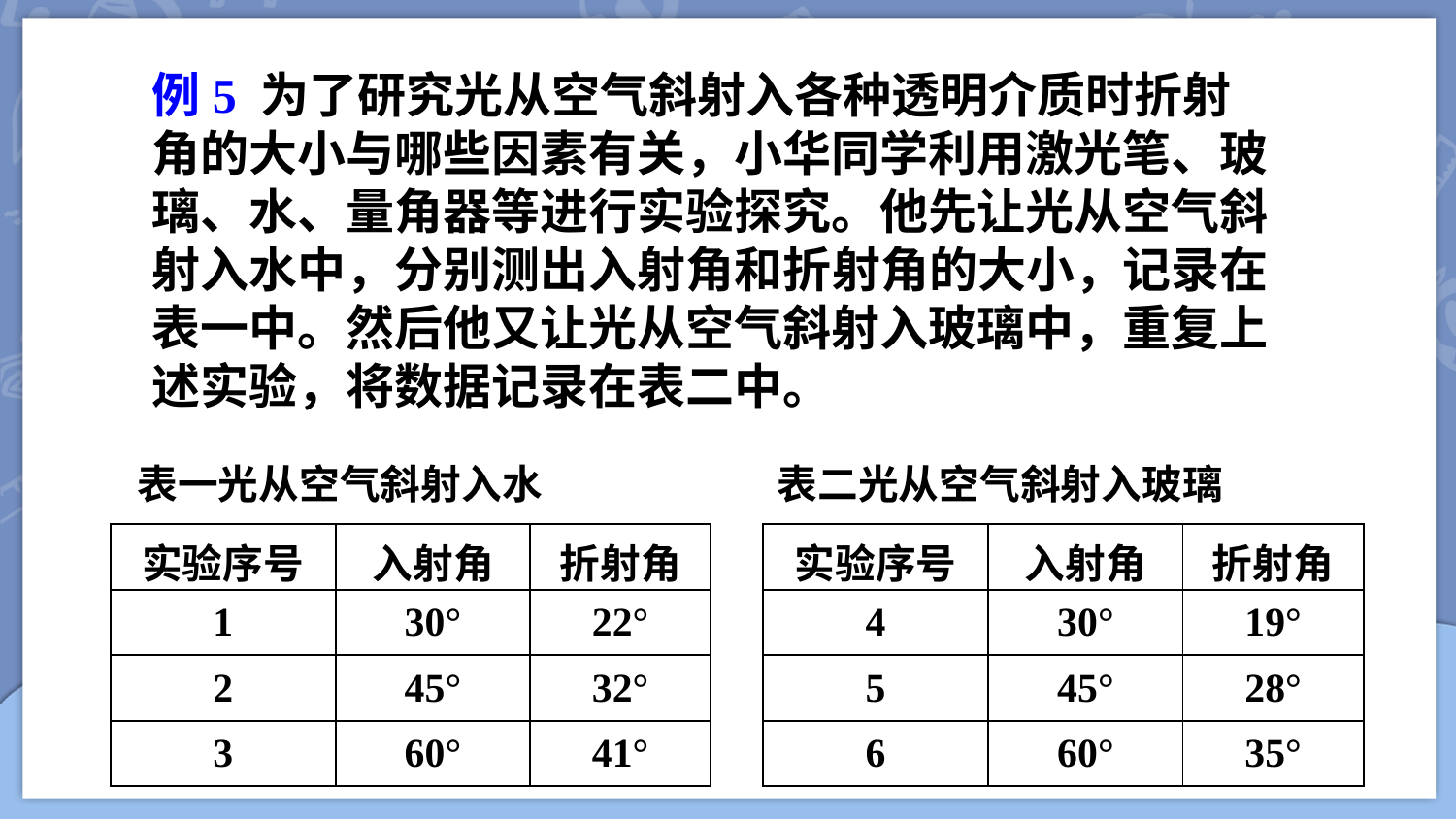

例5 为了研究光从空气斜射入各种透明介质时折射角的大小与哪些因素有关，小华同学利用激光笔、玻璃、水、量角器等进行实验探究。他先让光从空气斜射入水中，分别测出入射角和折射角的大小，记录在表一中。然后他又让光从空气斜射入玻璃中，重复上述实验，将数据记录在表二中。
表一光从空气斜射入水
表二光从空气斜射入玻璃
| 实验序号 | 入射角 | 折射角 |
| --- | --- | --- |
| 1 | 30° | 22° |
| 2 | 45° | 32° |
| 3 | 60° | 41° |
| 实验序号 | 入射角 | 折射角 |
| --- | --- | --- |
| 4 | 30° | 19° |
| 5 | 45° | 28° |
| 6 | 60° | 35° |